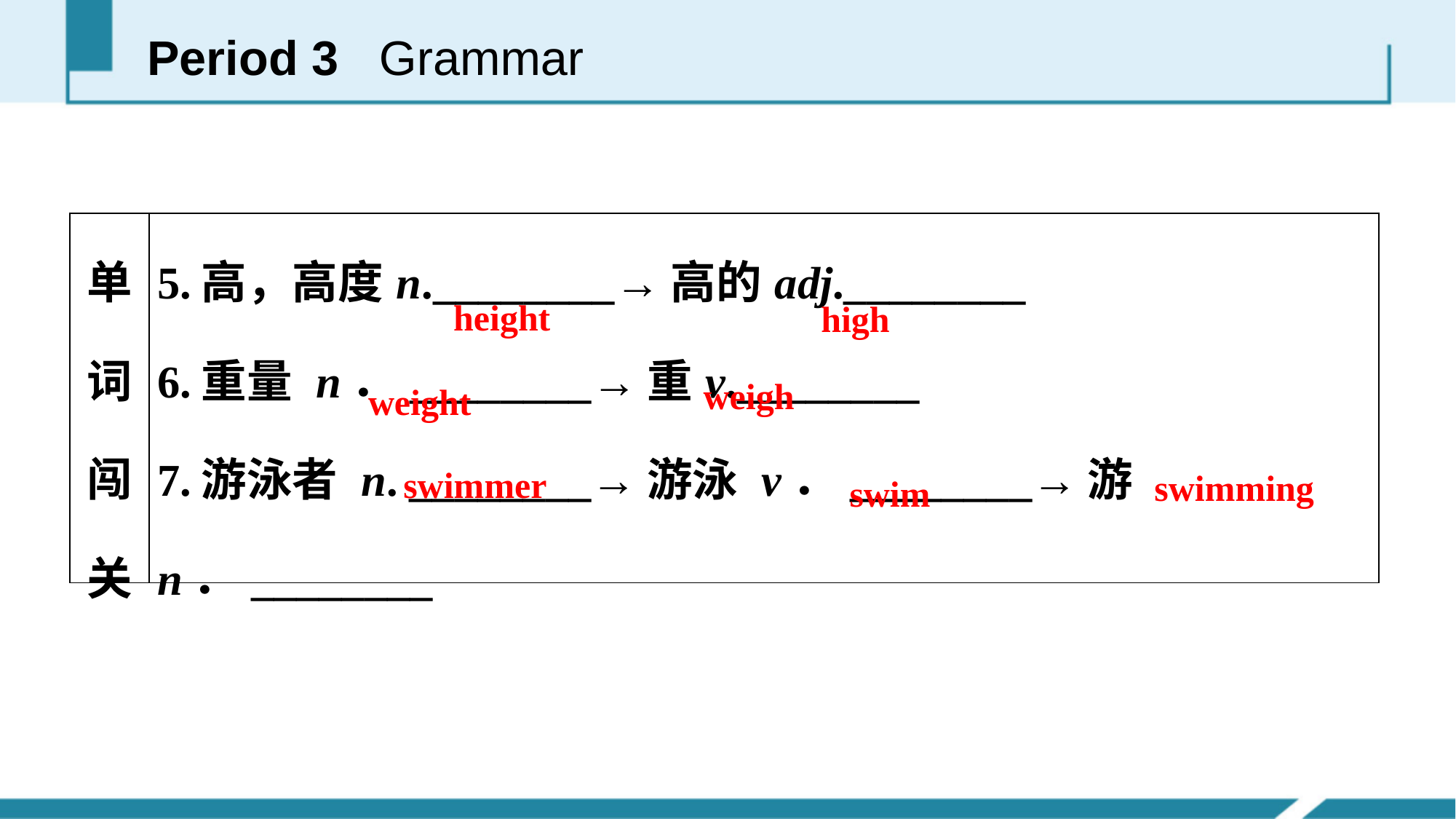

Period 3   Grammar
| 单词闯关 | 5.高，高度n.\_\_\_\_\_\_\_\_→高的adj.\_\_\_\_\_\_\_\_ 6.重量 n．\_\_\_\_\_\_\_\_→重v.\_\_\_\_\_\_\_\_ 7.游泳者 n. \_\_\_\_\_\_\_\_→游泳 v．\_\_\_\_\_\_\_\_→游n．\_\_\_\_\_\_\_\_ |
| --- | --- |
height
high
weigh
weight
swimmer
swimming
swim